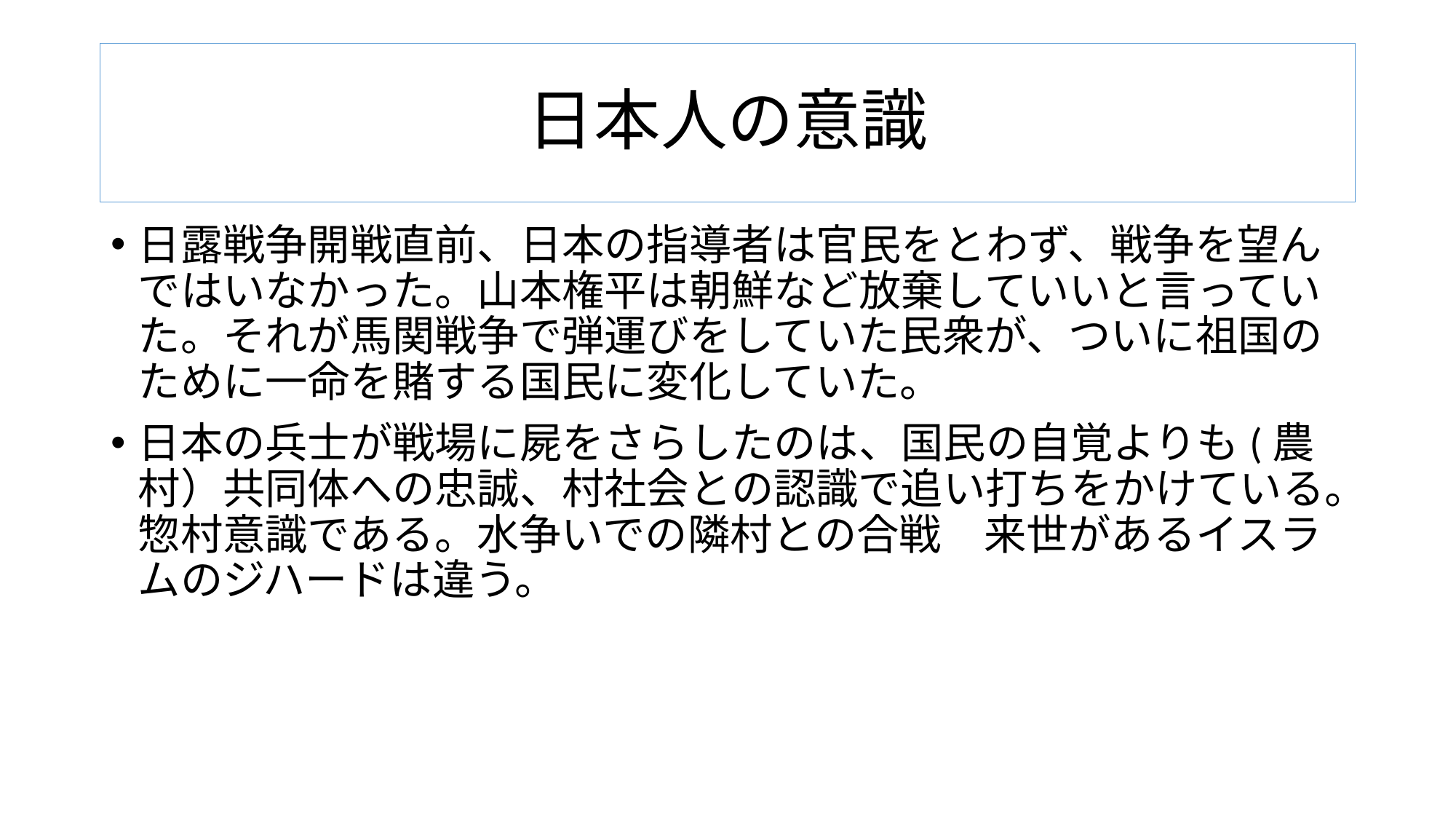

# 日本人の意識
日露戦争開戦直前、日本の指導者は官民をとわず、戦争を望んではいなかった。山本権平は朝鮮など放棄していいと言っていた。それが馬関戦争で弾運びをしていた民衆が、ついに祖国のために一命を賭する国民に変化していた。
日本の兵士が戦場に屍をさらしたのは、国民の自覚よりも(農村）共同体への忠誠、村社会との認識で追い打ちをかけている。惣村意識である。水争いでの隣村との合戦　来世があるイスラムのジハードは違う。